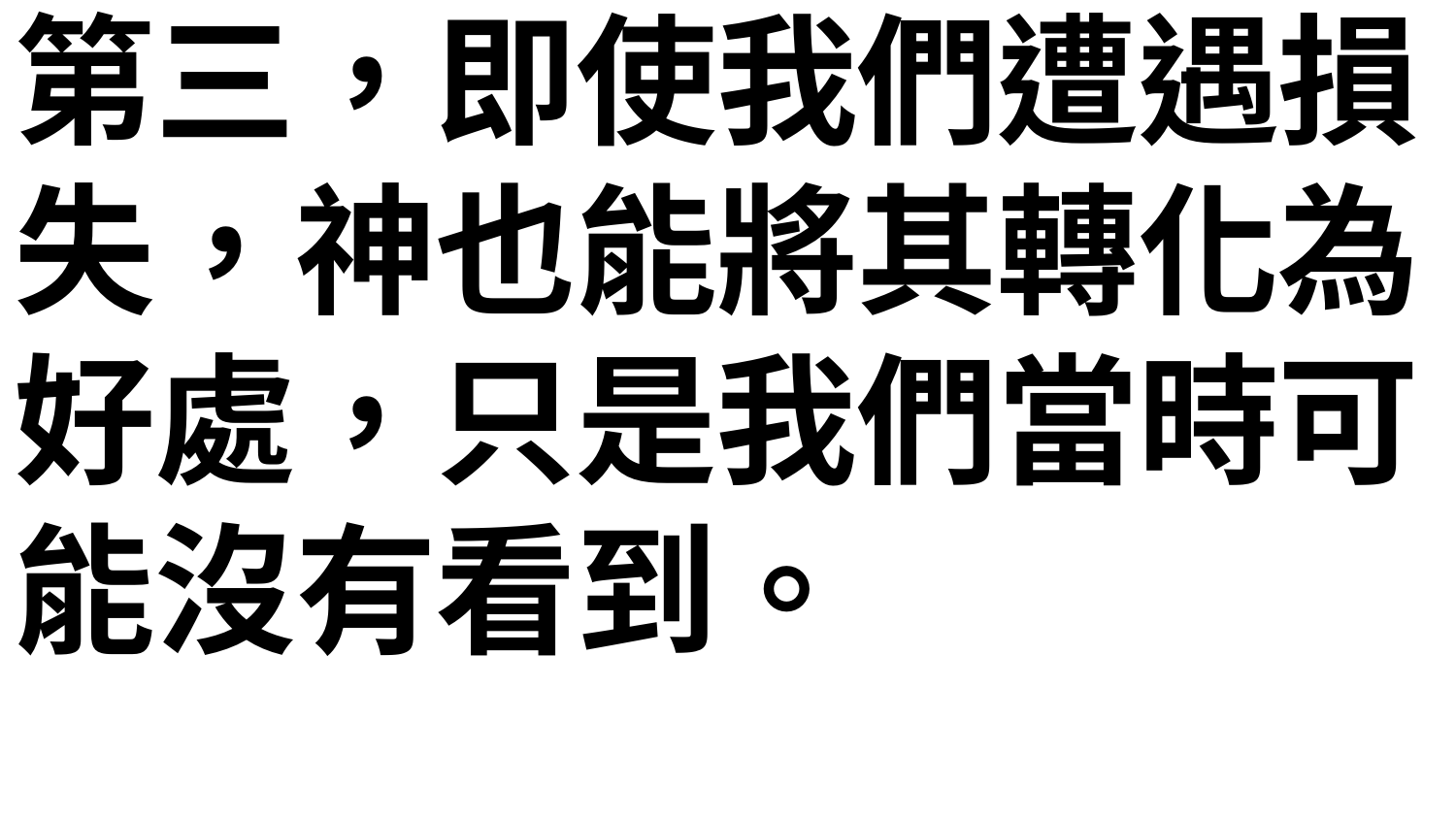

第三，即使我們遭遇損失，神也能將其轉化為好處，只是我們當時可能沒有看到。